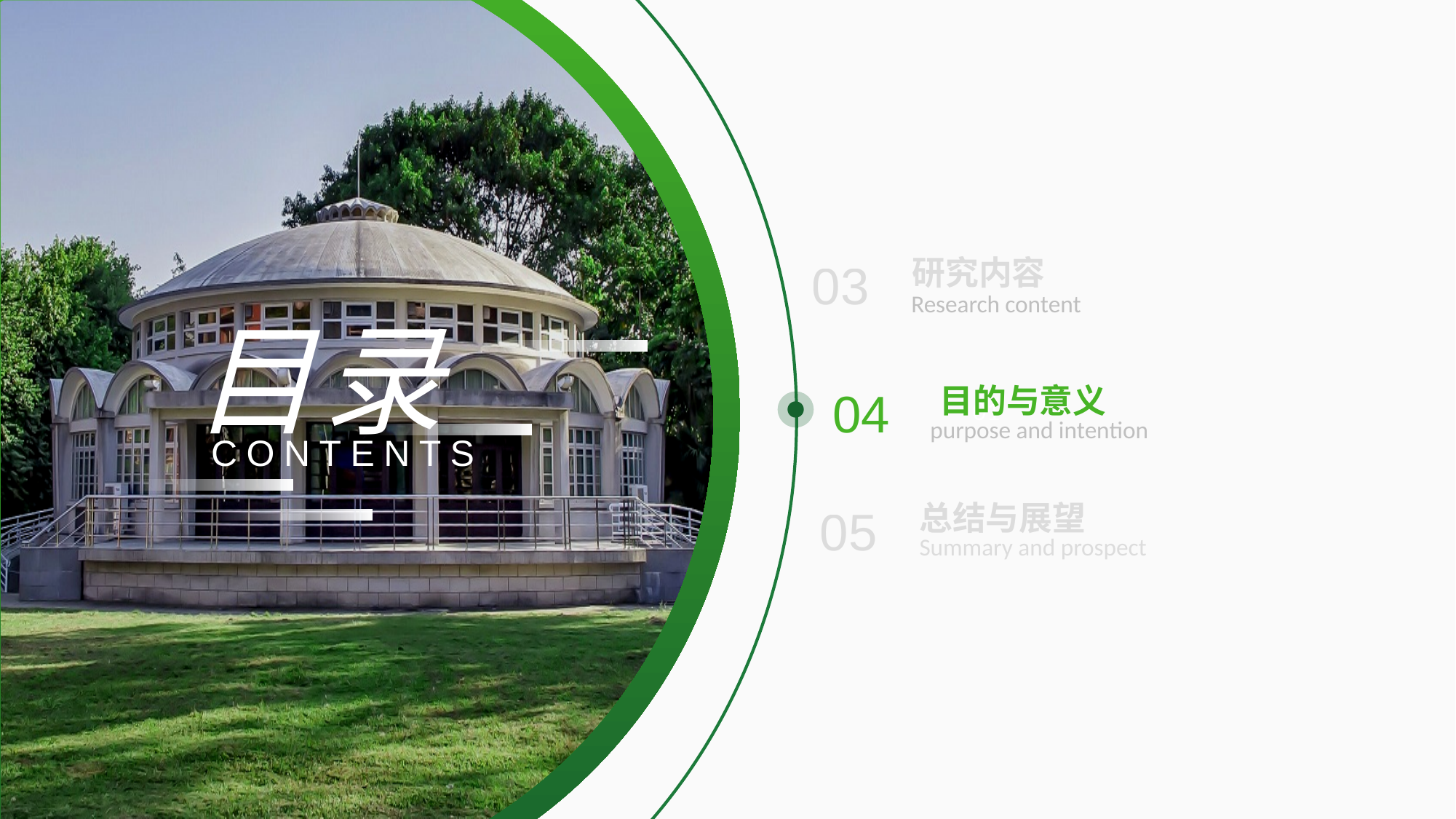

研究背景及意义
01
Research background and significance
国内外研究现状
02
Research status at home and abroad
研究内容
03
Research content
目的与意义
04

purpose and intention
总结与展望
05
Summary and prospect
总结与展望
06
Summary and prospect